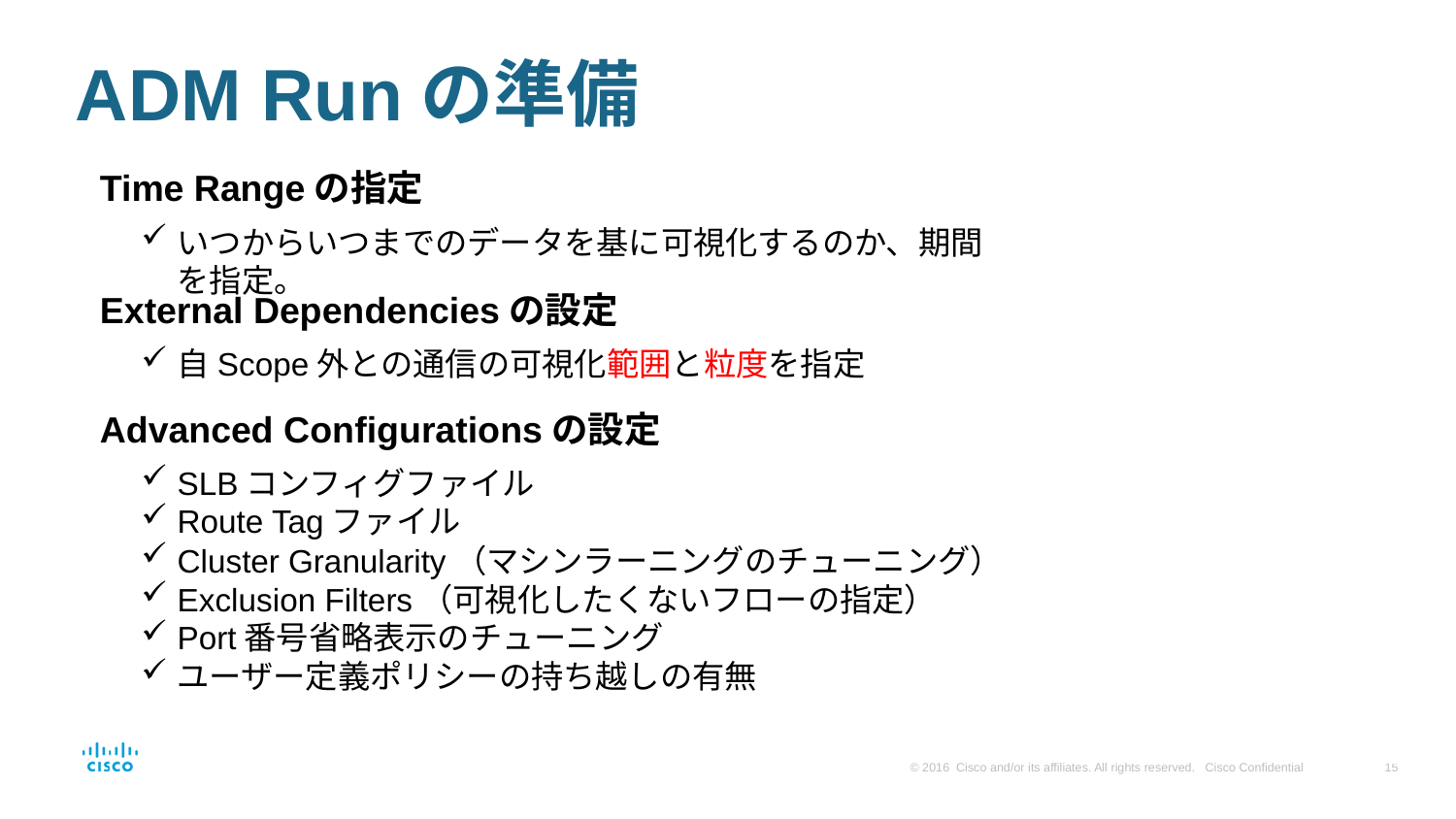

# ADM Runの準備
Time Rangeの指定
いつからいつまでのデータを基に可視化するのか、期間を指定。
External Dependenciesの設定
自Scope外との通信の可視化範囲と粒度を指定
Advanced Configurationsの設定
SLBコンフィグファイル
Route Tagファイル
Cluster Granularity（マシンラーニングのチューニング）
Exclusion Filters（可視化したくないフローの指定）
Port番号省略表示のチューニング
ユーザー定義ポリシーの持ち越しの有無